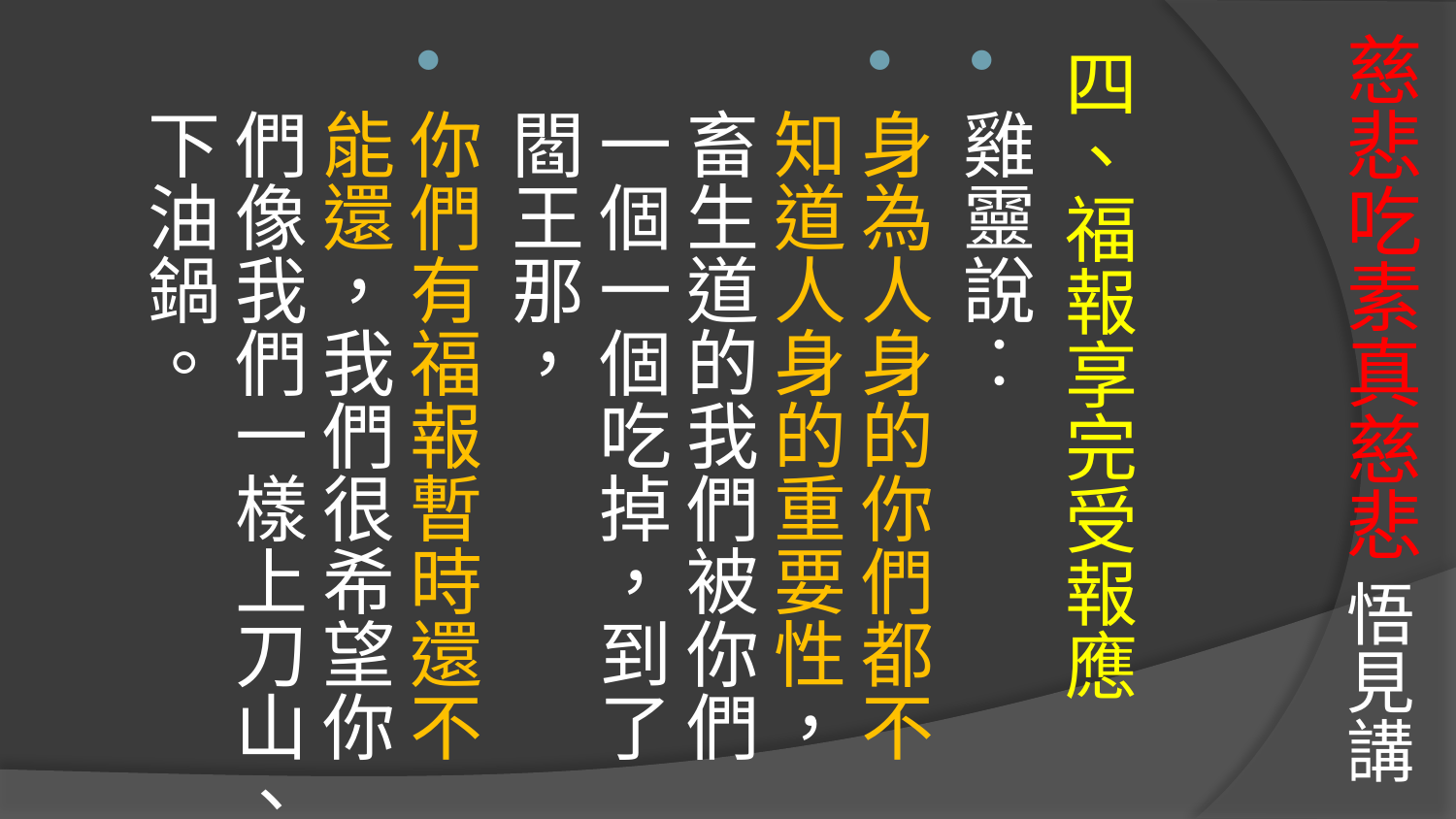

# 慈悲吃素真慈悲 悟見講
四、福報享完受報應
雞靈說︰
身為人身的你們都不知道人身的重要性，畜生道的我們被你們一個一個吃掉，到了閻王那，
你們有福報暫時還不能還，我們很希望你們像我們一樣上刀山、下油鍋。